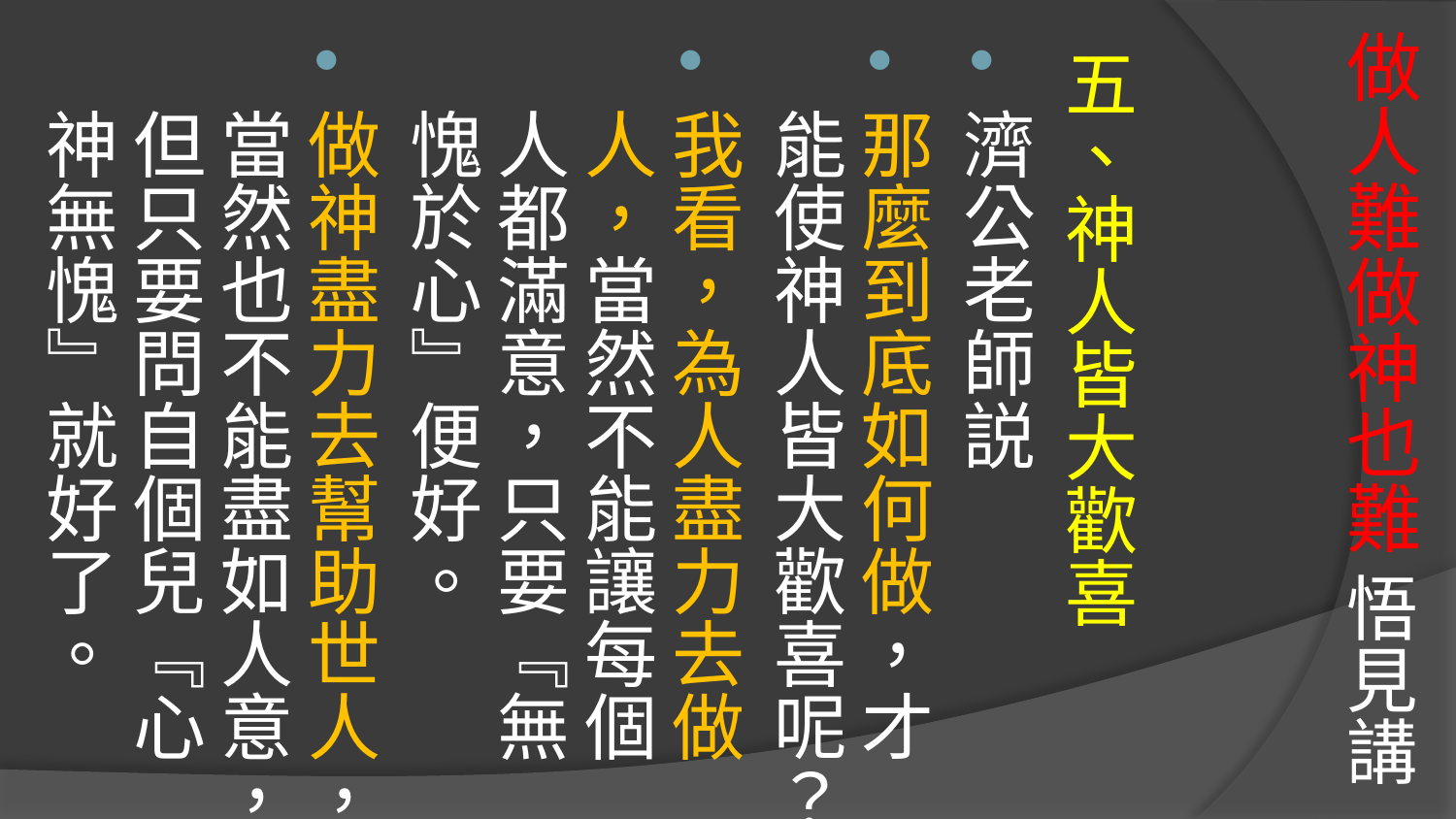

# 做人難做神也難 悟見講
五、神人皆大歡喜
濟公老師説
那麼到底如何做，才能使神人皆大歡喜呢？
我看，為人盡力去做人，當然不能讓每個人都滿意，只要『無愧於心』便好。
做神盡力去幫助世人，當然也不能盡如人意，但只要問自個兒『心神無愧』就好了。